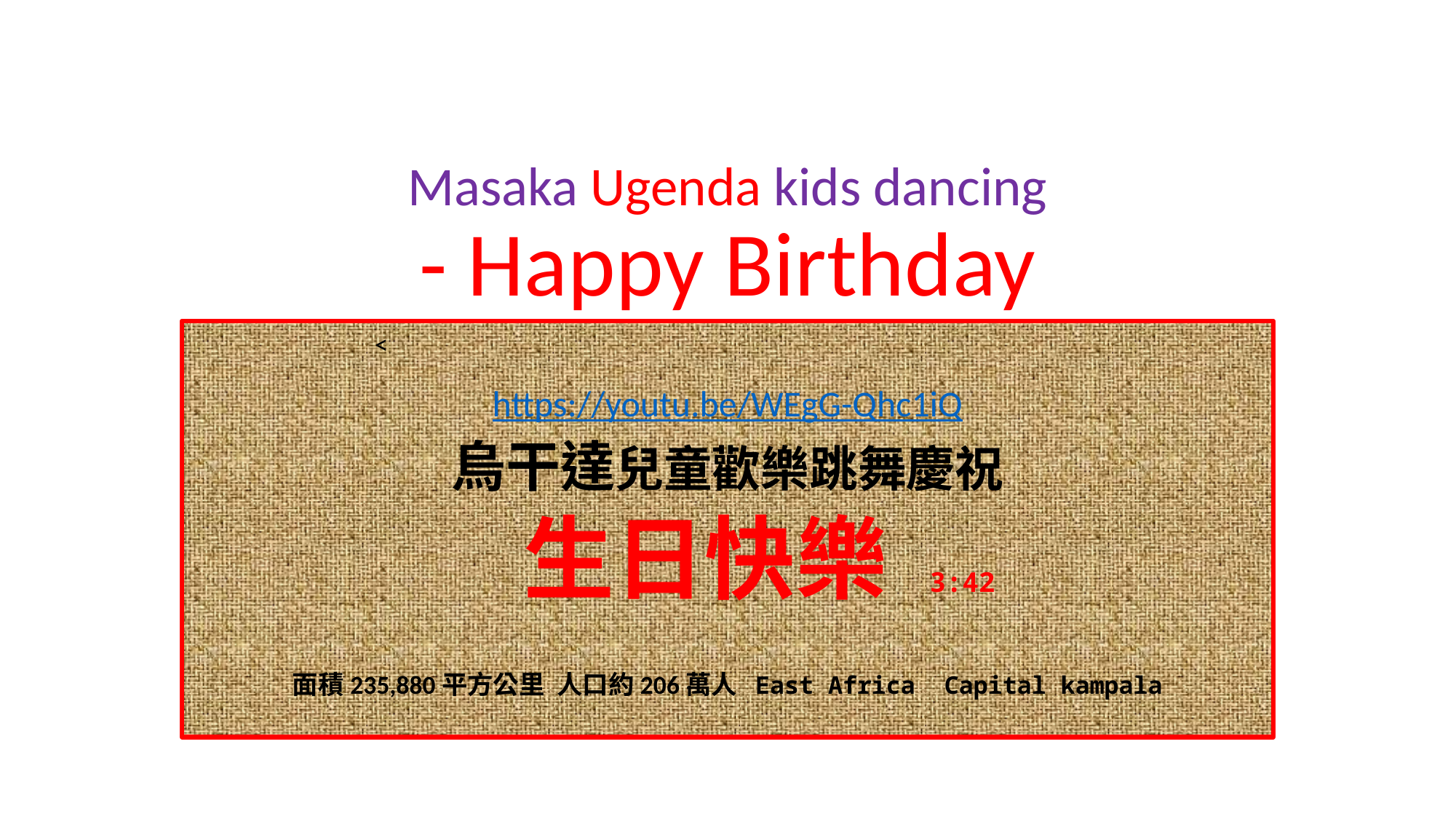

# Masaka Ugenda kids dancing - Happy Birthday

https://youtu.be/WEgG-Qhc1iQ
烏干達兒童歡樂跳舞慶祝
  生日快樂 3:42

面積235,880平方公里  人口約206萬人  East Africa  Capital kampala
<